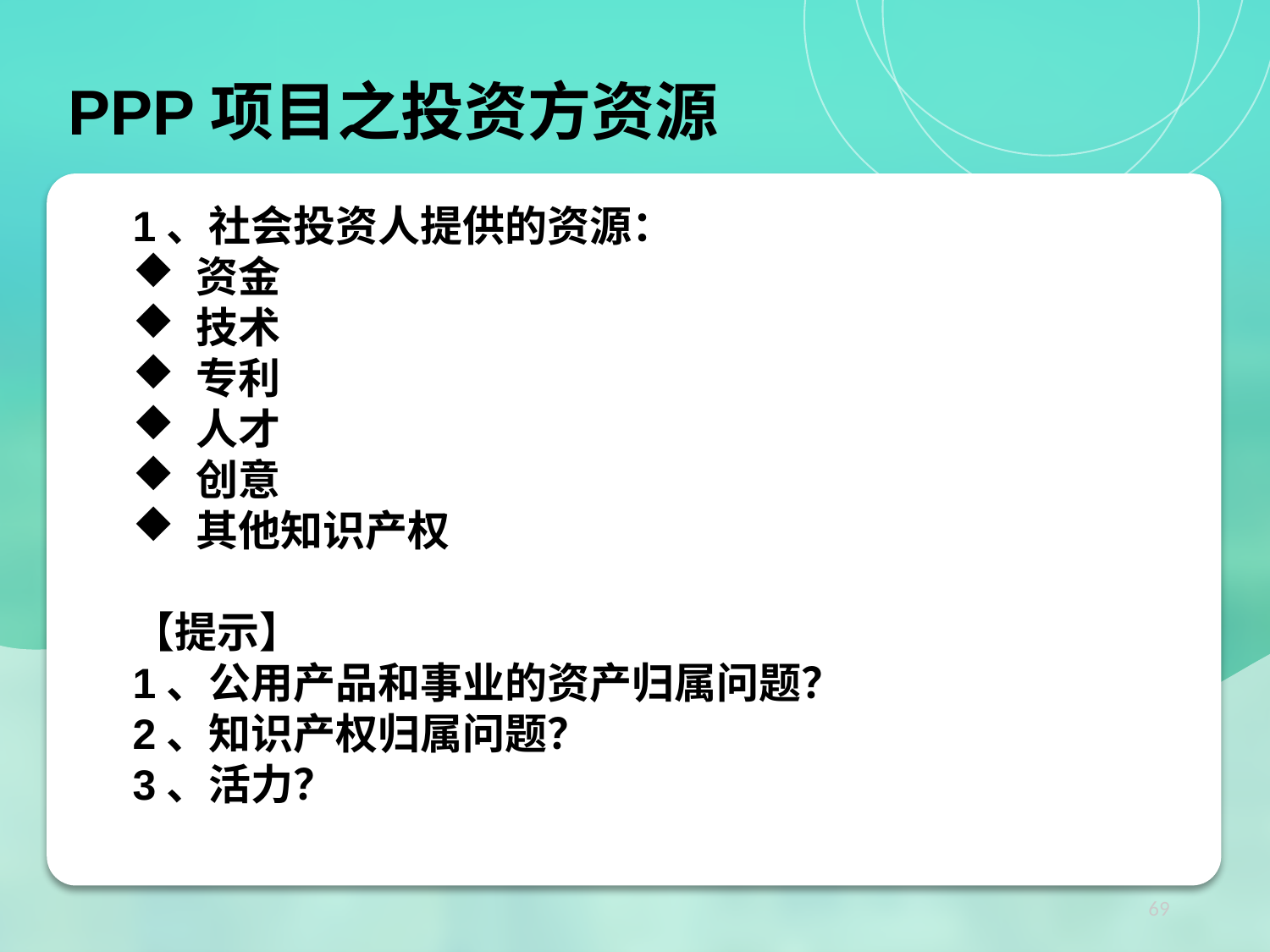

PPP项目之投资方资源

1、社会投资人提供的资源：
资金
技术
专利
人才
创意
其他知识产权

【提示】
1、公用产品和事业的资产归属问题？
2、知识产权归属问题？
3、活力？

69